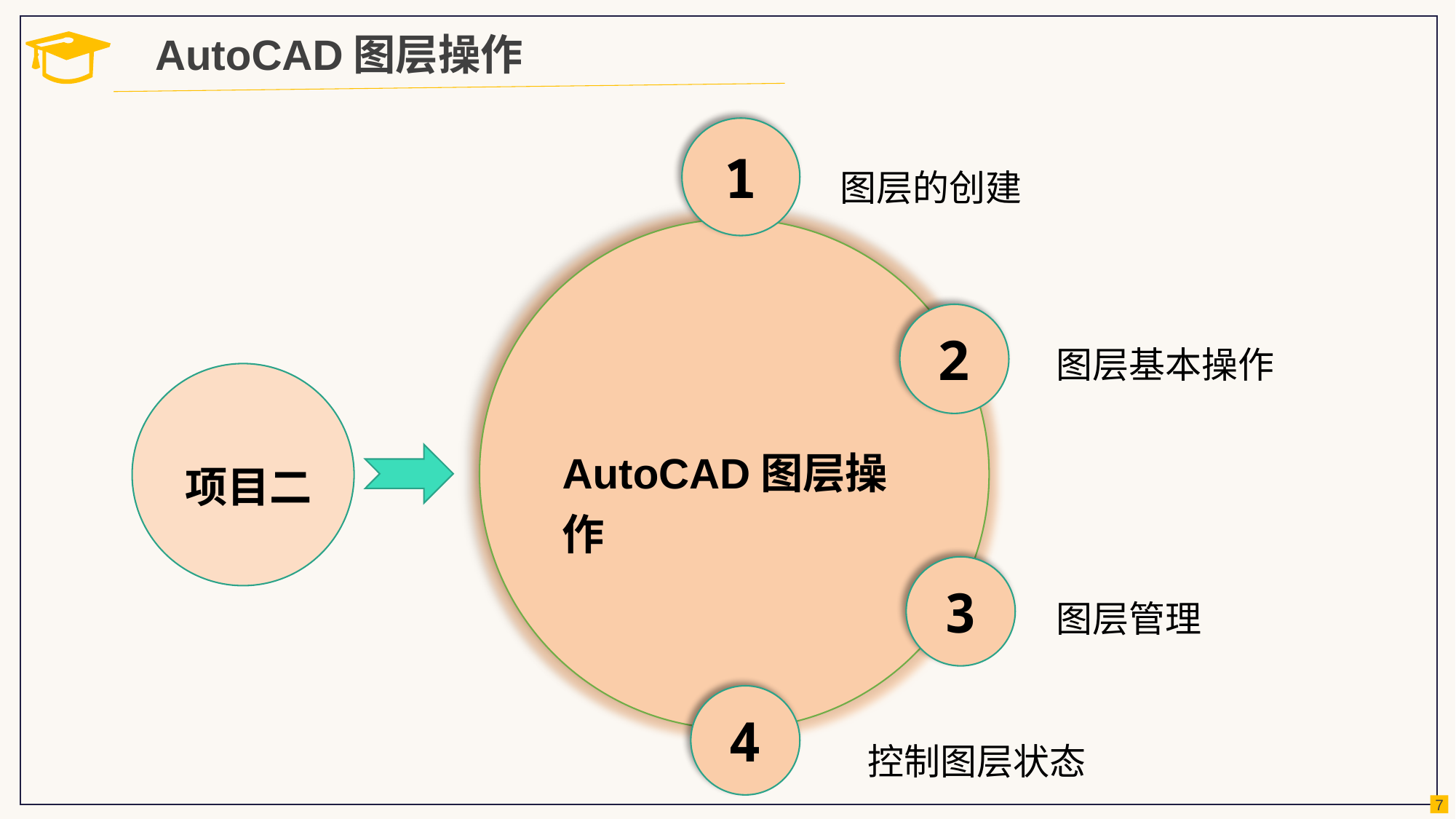

AutoCAD图层操作

1
图层的创建

2
图层基本操作

AutoCAD图层操作
项目二

3
图层管理
4
控制图层状态
7